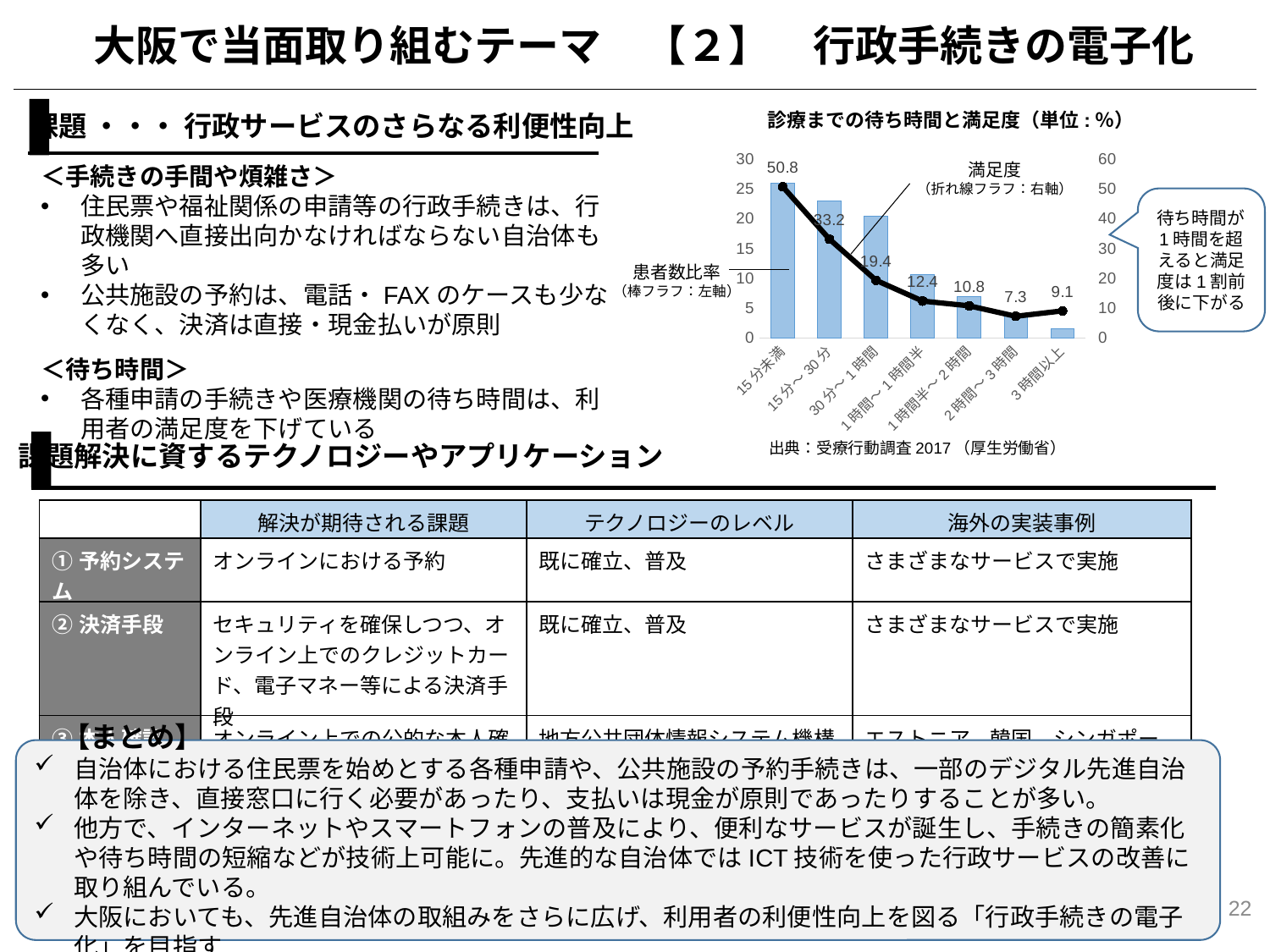

大阪で当面取り組むテーマ　【２】　行政手続きの電子化

診療までの待ち時間と満足度（単位:％）
課題 ・・・ 行政サービスのさらなる利便性向上

### Chart

| Category | 比率 | 満足度 |
|---|---|---|
| 15分未満 | 26.0 | 50.8 |
| 15分～30分 | 23.0 | 33.2 |
| 30分～1時間 | 20.4 | 19.4 |
| 1時間～1時間半 | 10.6 | 12.4 |
| 1時間半～2時間 | 6.9 | 10.8 |
| 2時間～3時間 | 3.9 | 7.3 |
| 3時間以上 | 1.6 | 9.1 |
満足度
（折れ線フラフ：右軸）
＜手続きの手間や煩雑さ＞
住民票や福祉関係の申請等の行政手続きは、行政機関へ直接出向かなければならない自治体も多い
公共施設の予約は、電話・FAXのケースも少なくなく、決済は直接・現金払いが原則

＜待ち時間＞
各種申請の手続きや医療機関の待ち時間は、利用者の満足度を下げている
待ち時間が1時間を超えると満足度は1割前後に下がる
患者数比率
（棒フラフ：左軸）

出典：受療行動調査2017（厚生労働省）
課題解決に資するテクノロジーやアプリケーション
|  | 解決が期待される課題 | テクノロジーのレベル | 海外の実装事例 |
| --- | --- | --- | --- |
| ①予約システム | オンラインにおける予約 | 既に確立、普及 | さまざまなサービスで実施 |
| ②決済手段 | セキュリティを確保しつつ、オンライン上でのクレジットカード、電子マネー等による決済手段 | 既に確立、普及 | さまざまなサービスで実施 |
| ③本人確認 | オンライン上での公的な本人確認（公的個人認証）手段の整備 | 地方公共団体情報システム機構（J-LIS)による認証システム稼働 | エストニア、韓国、シンガポール |
　【まとめ】
自治体における住民票を始めとする各種申請や、公共施設の予約手続きは、一部のデジタル先進自治体を除き、直接窓口に行く必要があったり、支払いは現金が原則であったりすることが多い。
他方で、インターネットやスマートフォンの普及により、便利なサービスが誕生し、手続きの簡素化や待ち時間の短縮などが技術上可能に。先進的な自治体ではICT技術を使った行政サービスの改善に取り組んでいる。
大阪においても、先進自治体の取組みをさらに広げ、利用者の利便性向上を図る「行政手続きの電子化」を目指す
22